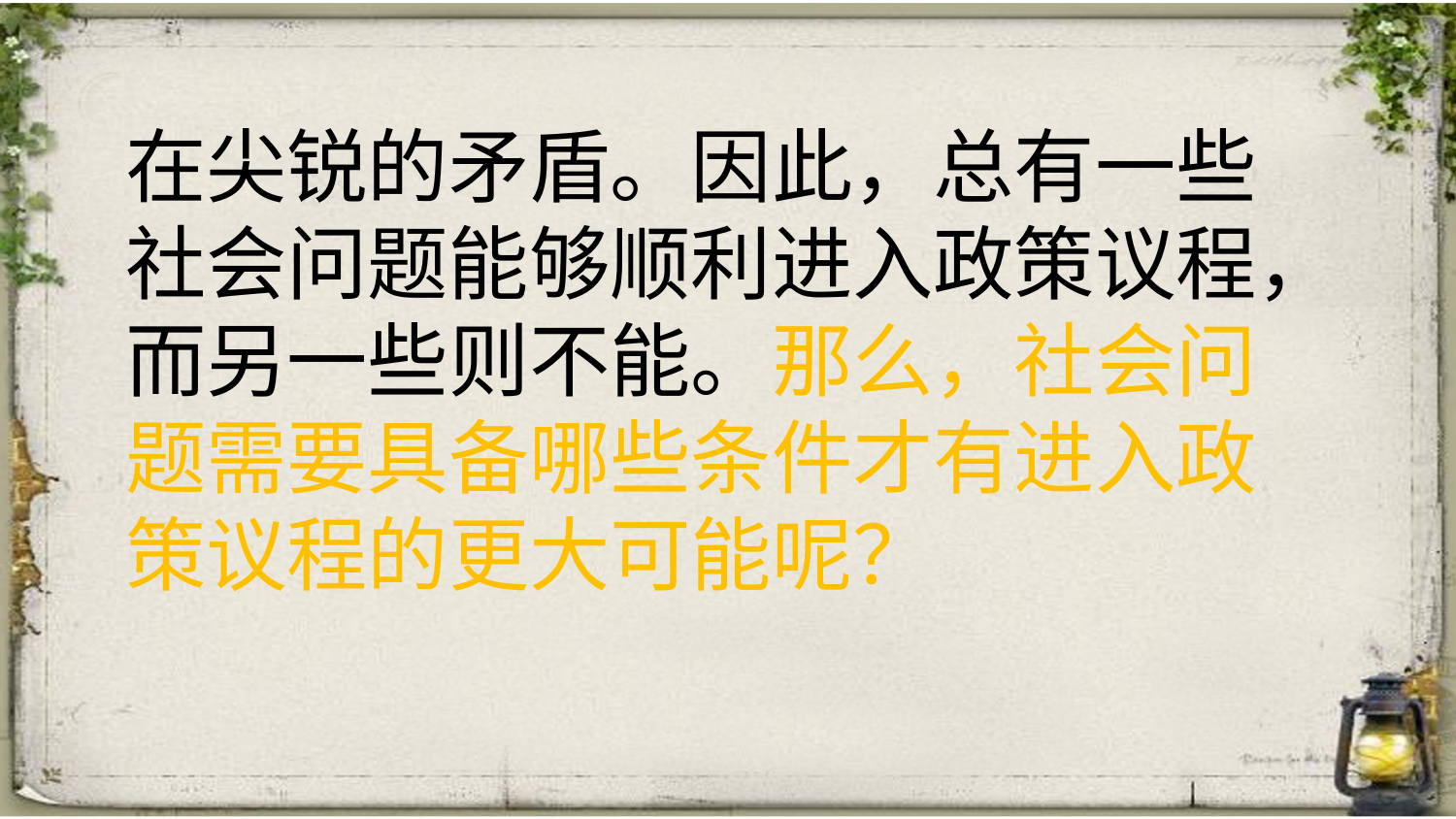

在尖锐的矛盾。因此，总有一些社会问题能够顺利进入政策议程，而另一些则不能。那么，社会问题需要具备哪些条件才有进入政策议程的更大可能呢？